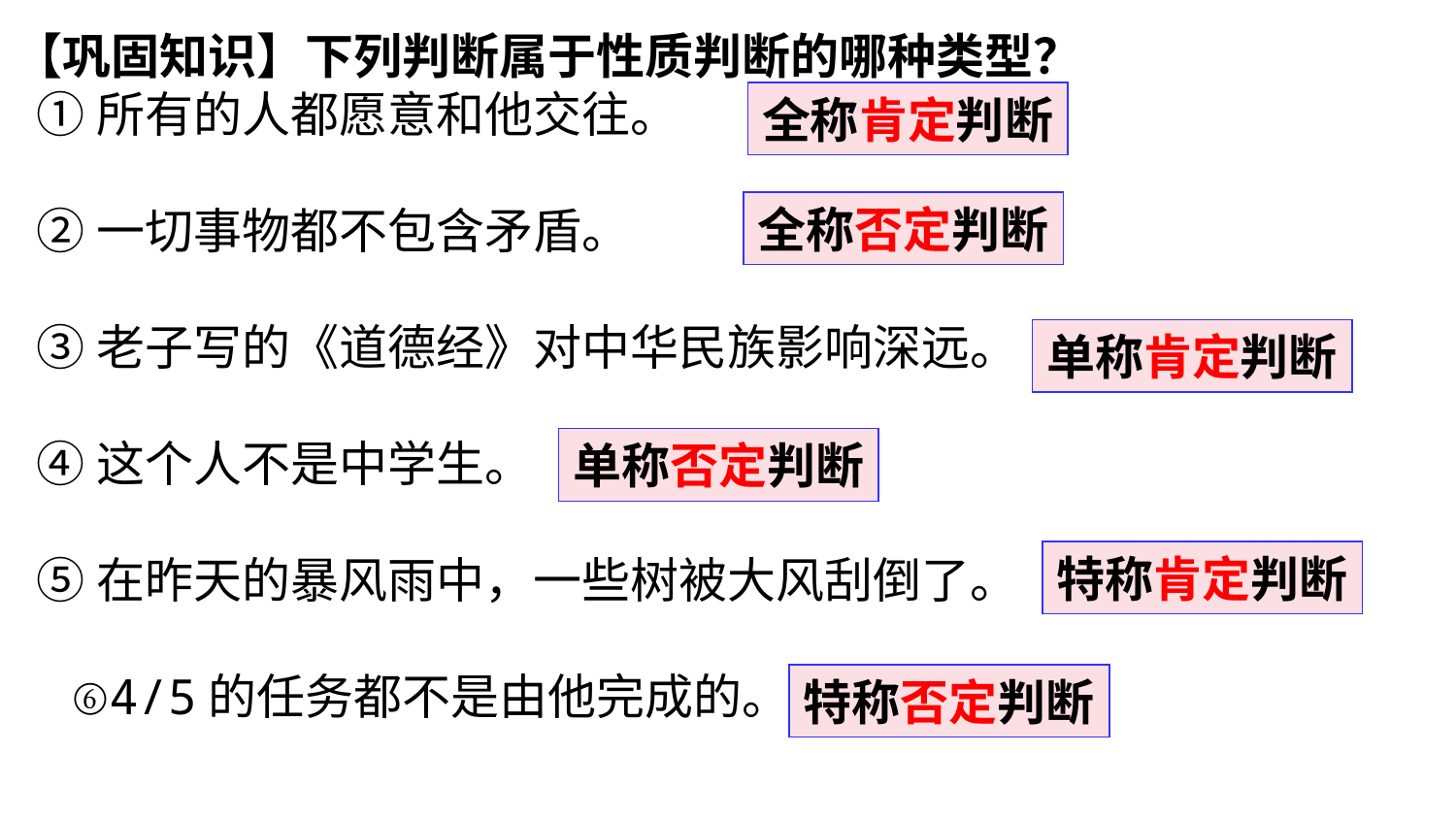

【巩固知识】下列判断属于性质判断的哪种类型？
  ①所有的人都愿意和他交往。

  ②一切事物都不包含矛盾。

  ③老子写的《道德经》对中华民族影响深远。

  ④这个人不是中学生。

  ⑤在昨天的暴风雨中，一些树被大风刮倒了。

  ⑥4/5的任务都不是由他完成的。

全称肯定判断
全称否定判断
单称肯定判断
单称否定判断
特称肯定判断
特称否定判断